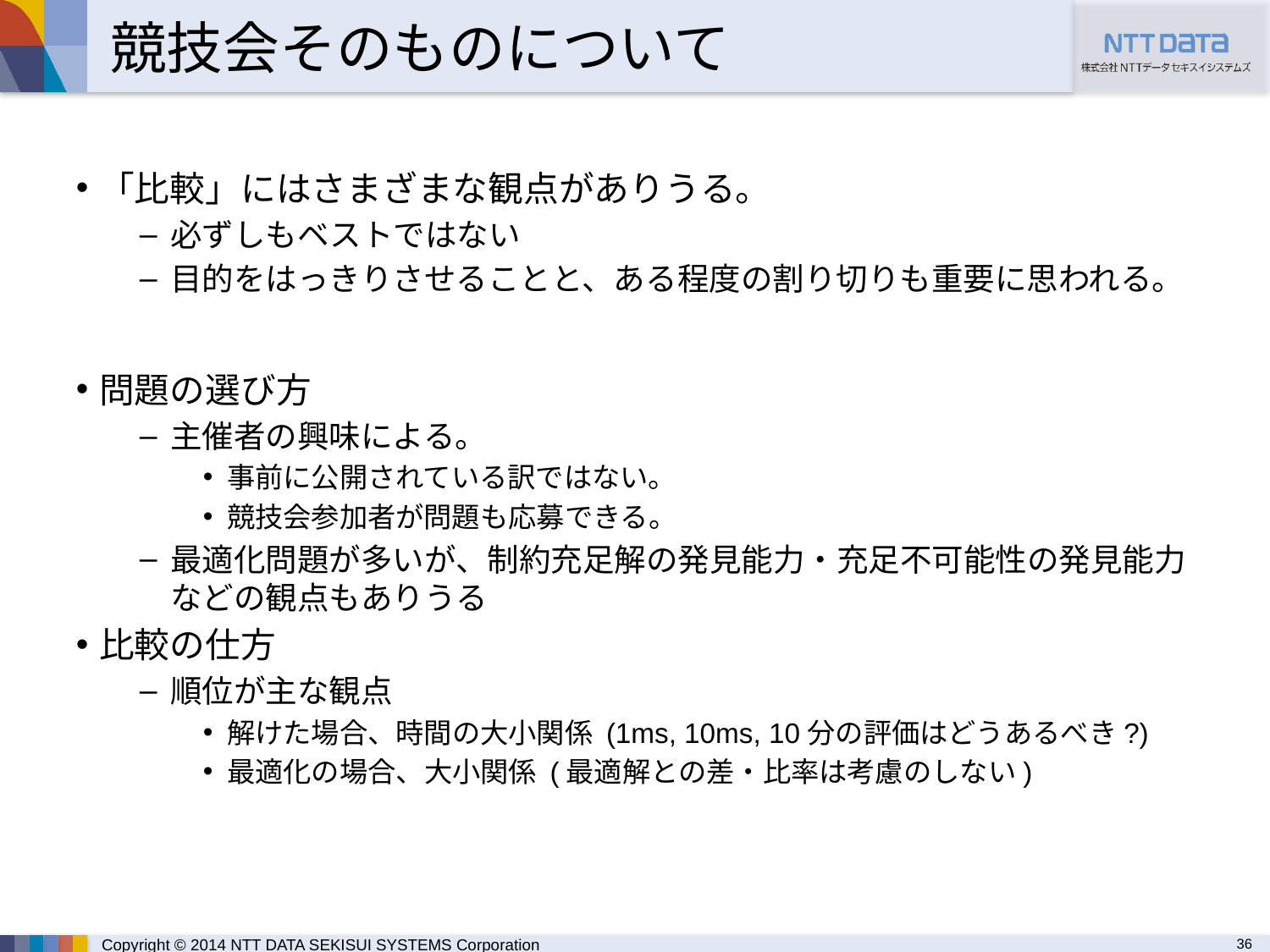

# 競技会そのものについて
「比較」にはさまざまな観点がありうる。
必ずしもベストではない
目的をはっきりさせることと、ある程度の割り切りも重要に思われる。

問題の選び方
主催者の興味による。
事前に公開されている訳ではない。
競技会参加者が問題も応募できる。
最適化問題が多いが、制約充足解の発見能力・充足不可能性の発見能力などの観点もありうる
比較の仕方
順位が主な観点
解けた場合、時間の大小関係 (1ms, 10ms, 10分の評価はどうあるべき?)
最適化の場合、大小関係 (最適解との差・比率は考慮のしない)